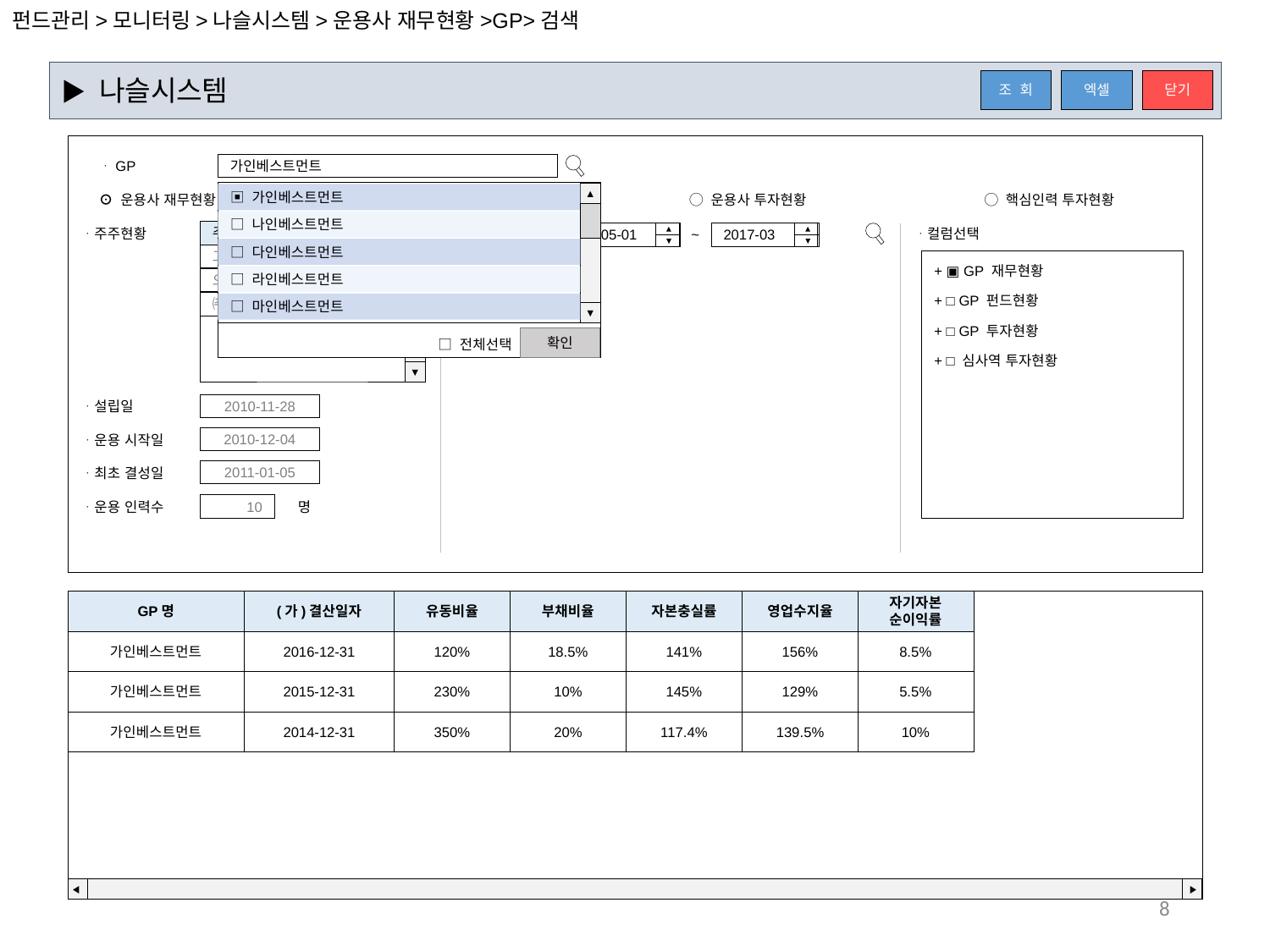

펀드관리>모니터링>나슬시스템>운용사 재무현황>GP>검색
▶ 나슬시스템
엑셀
닫기
조  회

ᆞGP
가인베스트먼트

▲
▣ 가인베스트먼트
⊙ 운용사 재무현황
◯ 운용사 펀드현황
◯ 운용사 투자현황
◯ 핵심인력 투자현황

□ 나인베스트먼트
ᆞ주주현황
ᆞ컬럼선택
▲
주주명
지분
ᆞ결산일

~
2005-01

2017-03

□ 다인베스트먼트

고◯◯
38%

+ ▣ GP 재무현황
□ 라인베스트먼트
오◯◯
20%
+ □ GP 펀드현황

㈜공공공
42%
□ 마인베스트먼트
▼
+ □ GP 투자현황
확인
□ 전체선택
+ □ 심사역 투자현황
▼
ᆞ설립일
2010-11-28
ᆞ운용 시작일
2010-12-04
ᆞ최초 결성일
2011-01-05
ᆞ운용 인력수
10
명

GP명
(가)결산일자
유동비율
부채비율
자본충실률
영업수지율
자기자본
순이익률
가인베스트먼트
2016-12-31
120%
18.5%
141%
156%
8.5%
가인베스트먼트
2015-12-31
230%
10%
145%
129%
5.5%
가인베스트먼트
2014-12-31
350%
20%
117.4%
139.5%
10%

◀
▶
8